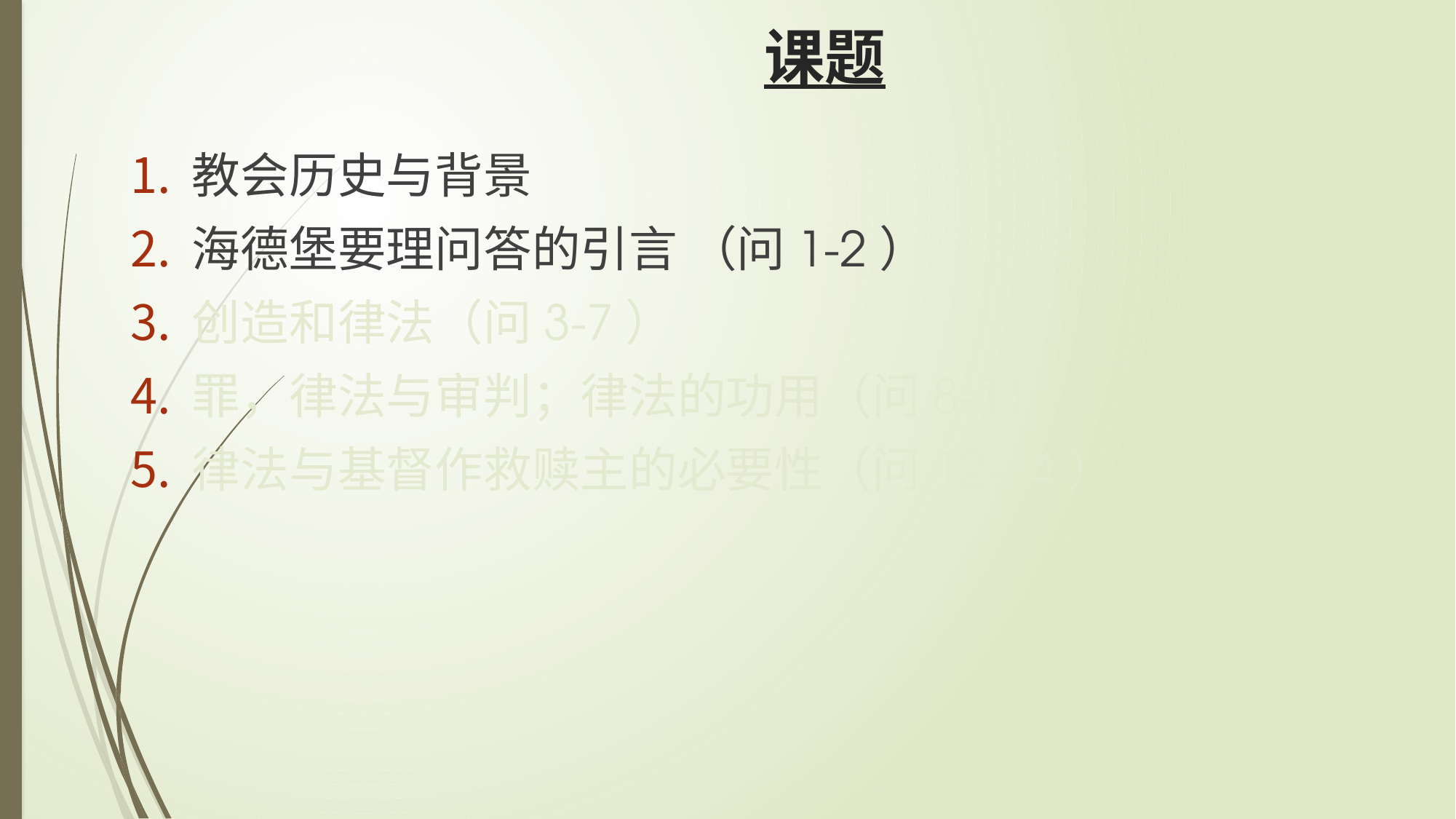

# 课题
教会历史与背景
海德堡要理问答的引言 （问1-2）
创造和律法（问3-7）
罪，律法与审判；律法的功用（问8-11）
律法与基督作救赎主的必要性（问12-14）